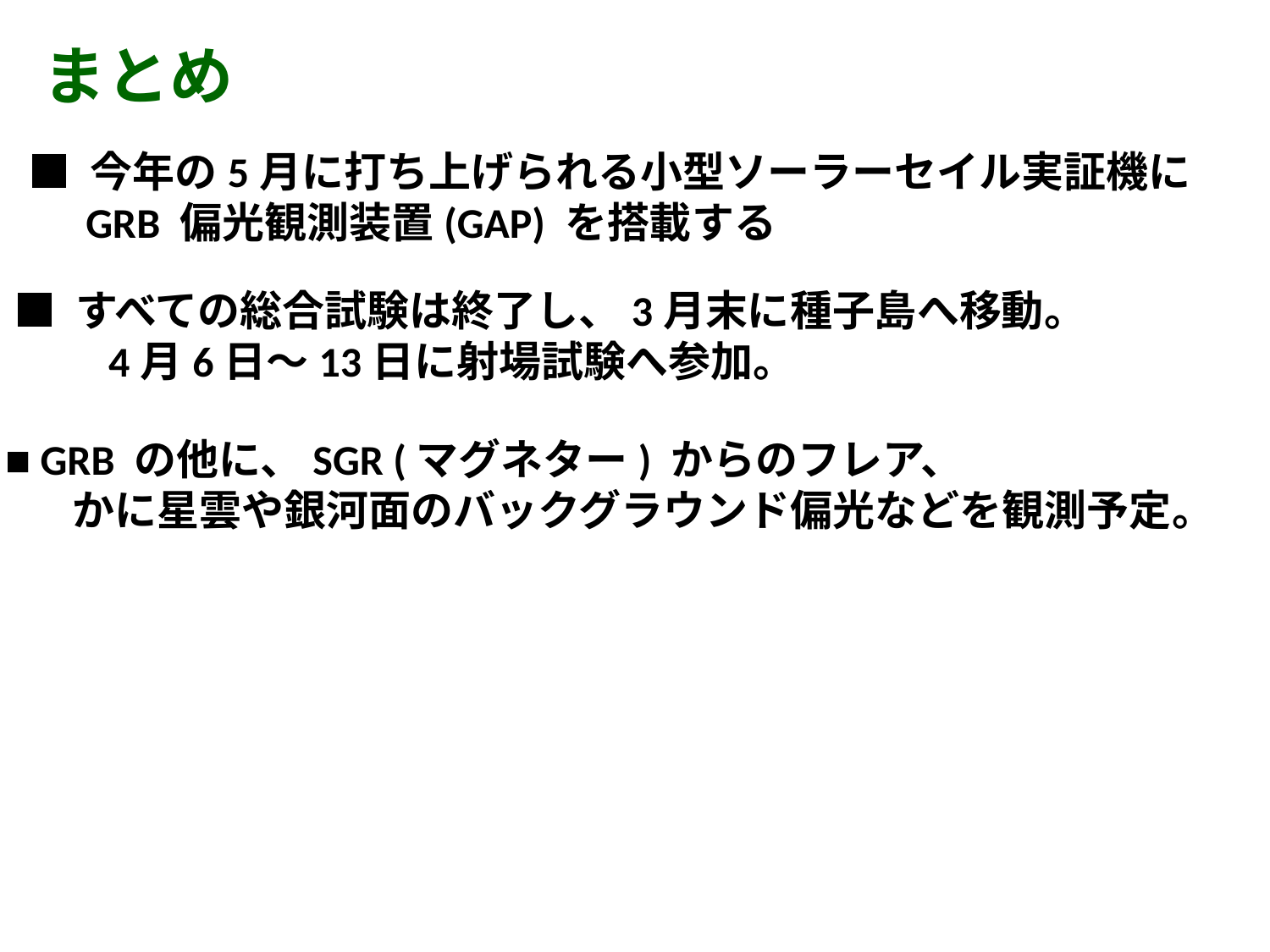

まとめ
■ 今年の5月に打ち上げられる小型ソーラーセイル実証機に
      GRB 偏光観測装置(GAP) を搭載する
■ すべての総合試験は終了し、3月末に種子島へ移動。
　　4月6日～13日に射場試験へ参加。
■ GRB の他に、SGR (マグネター) からのフレア、
      かに星雲や銀河面のバックグラウンド偏光などを観測予定。